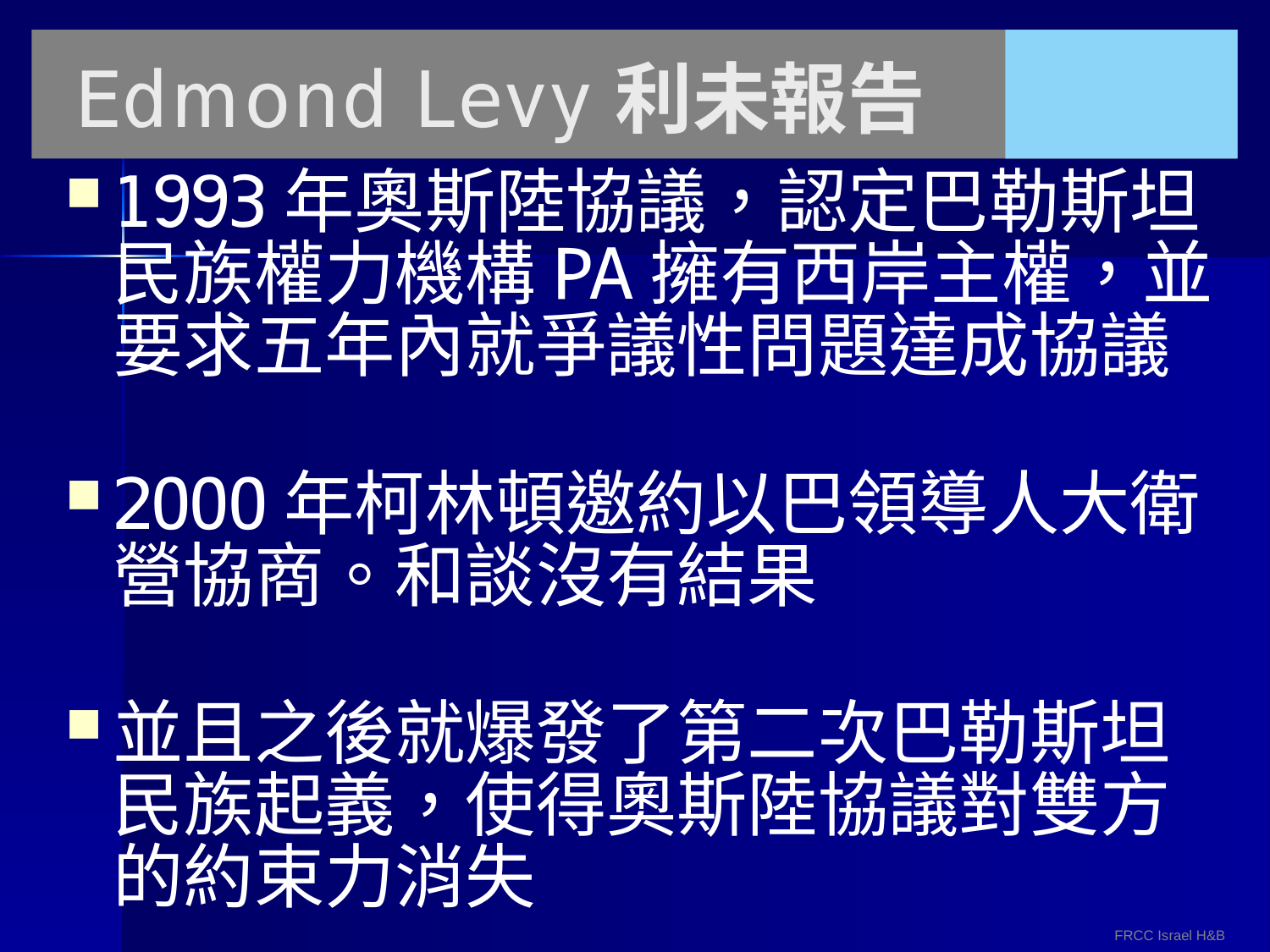

# Edmond Levy利未報告

1993年奧斯陸協議，認定巴勒斯坦民族權力機構PA擁有西岸主權，並要求五年內就爭議性問題達成協議

2000年柯林頓邀約以巴領導人大衛營協商。和談沒有結果

並且之後就爆發了第二次巴勒斯坦民族起義，使得奧斯陸協議對雙方的約束力消失